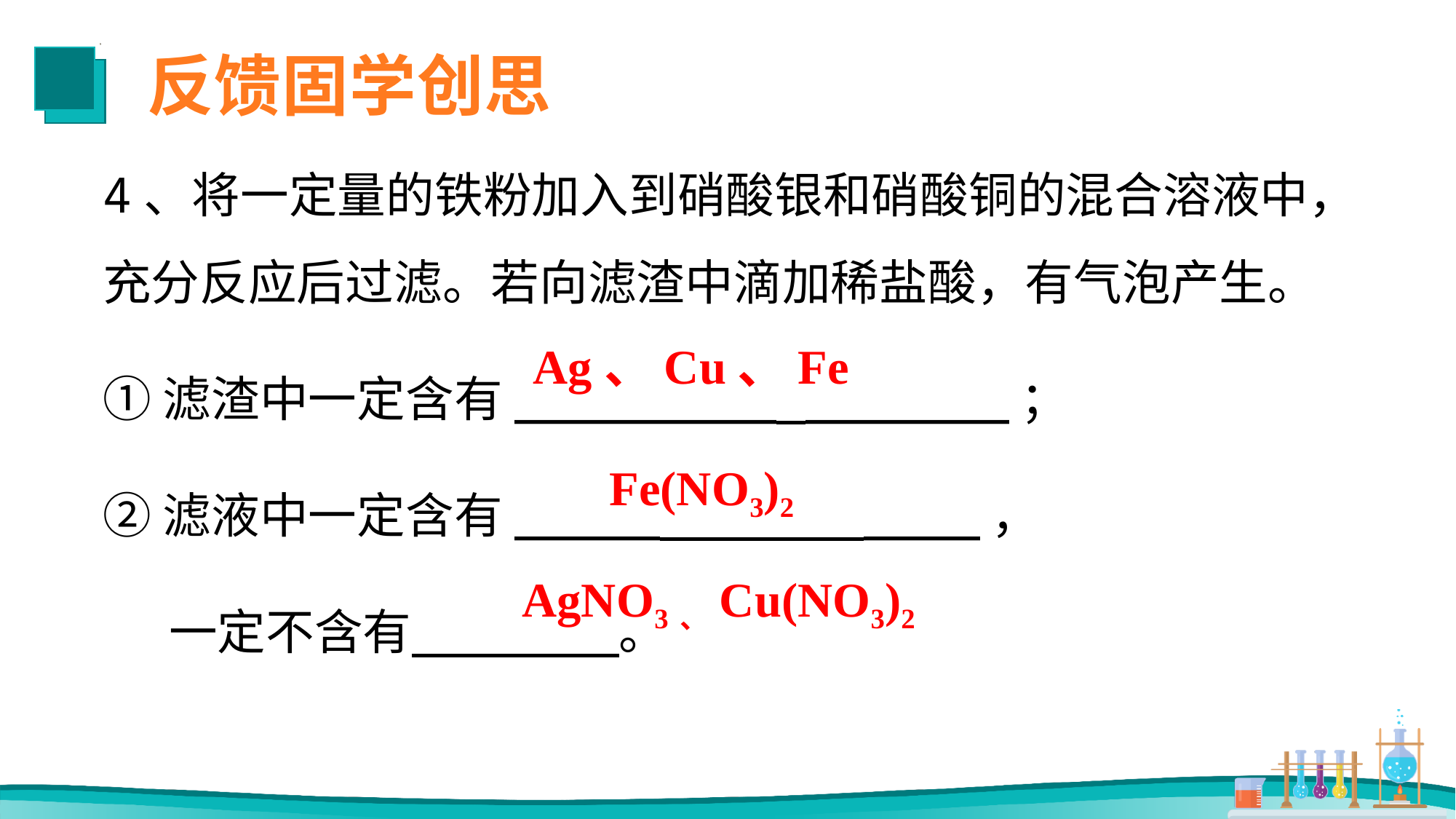

反馈固学创思
4、将一定量的铁粉加入到硝酸银和硝酸铜的混合溶液中，充分反应后过滤。若向滤渣中滴加稀盐酸，有气泡产生。
①滤渣中一定含有_________ _______；
②滤液中一定含有_____       ____，
     一定不含有                   。
Ag、Cu、Fe
Fe(NO3)2
AgNO3、Cu(NO3)2